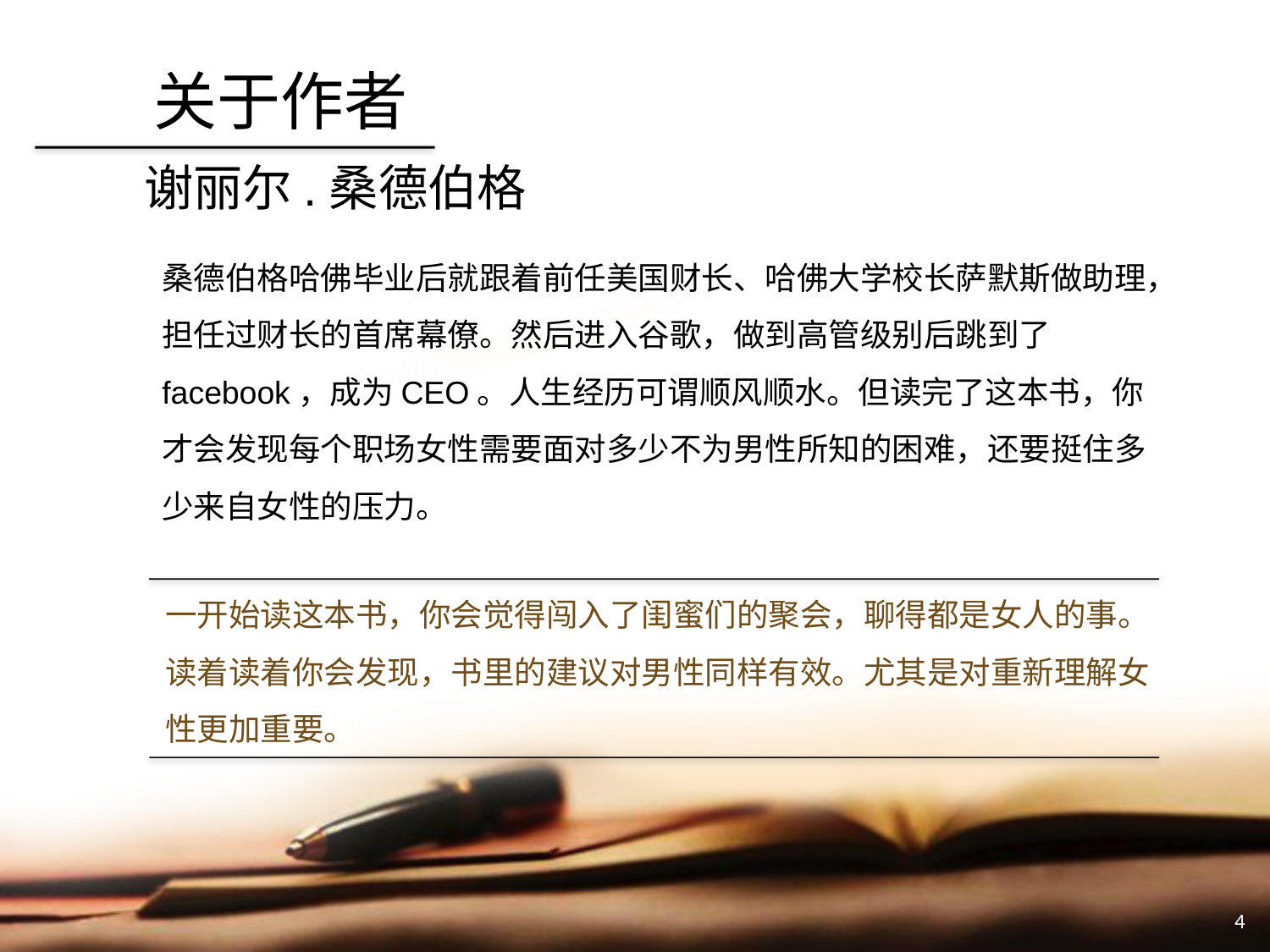

# 关于作者

谢丽尔.桑德伯格
桑德伯格哈佛毕业后就跟着前任美国财长、哈佛大学校长萨默斯做助理，担任过财长的首席幕僚。然后进入谷歌，做到高管级别后跳到了facebook，成为CEO。人生经历可谓顺风顺水。但读完了这本书，你才会发现每个职场女性需要面对多少不为男性所知的困难，还要挺住多少来自女性的压力。
一开始读这本书，你会觉得闯入了闺蜜们的聚会，聊得都是女人的事。读着读着你会发现，书里的建议对男性同样有效。尤其是对重新理解女性更加重要。